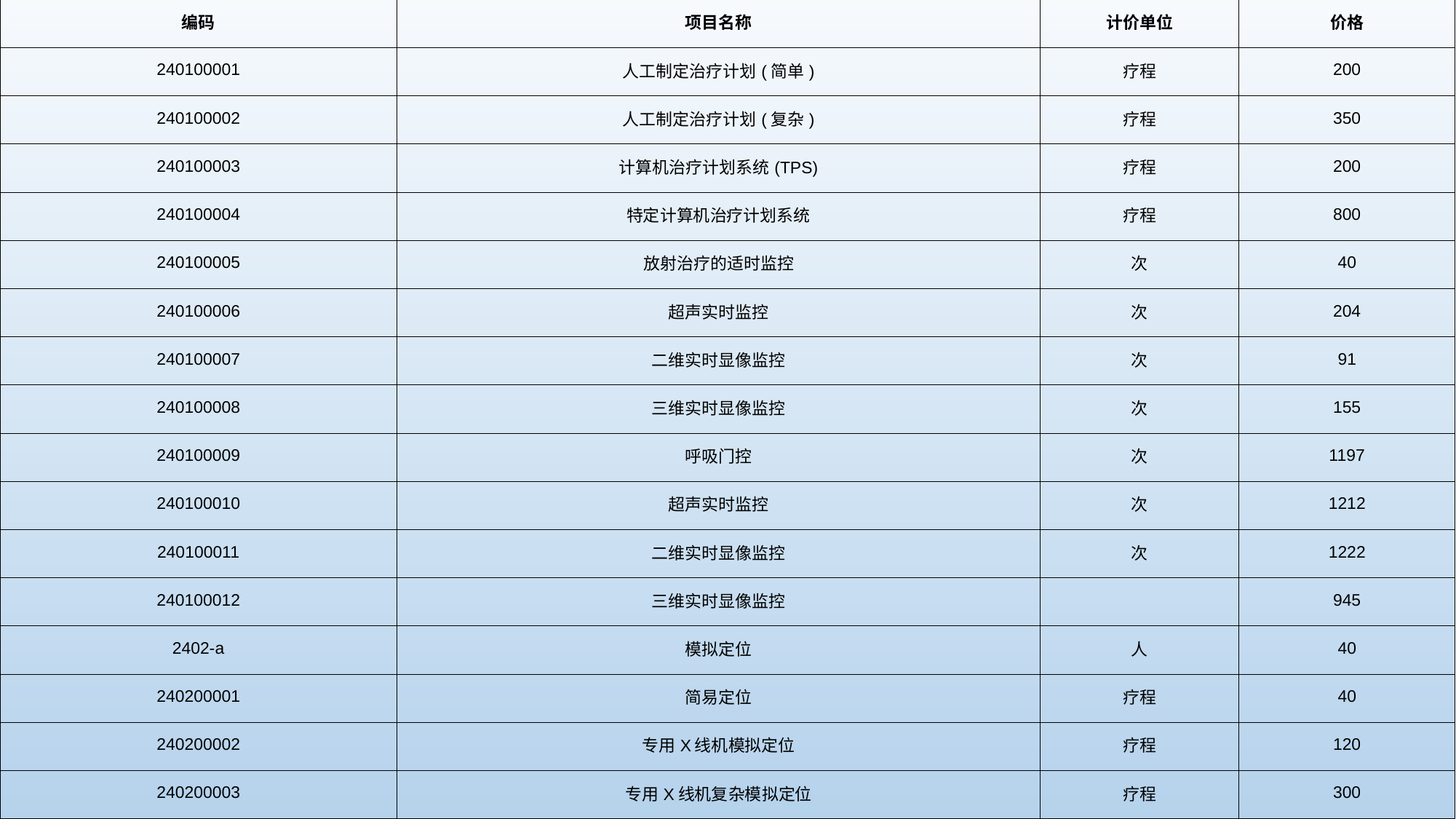

| 编码 | 项目名称 | 计价单位 | 价格 |
| --- | --- | --- | --- |
| 240100001 | 人工制定治疗计划(简单) | 疗程 | 200 |
| 240100002 | 人工制定治疗计划(复杂) | 疗程 | 350 |
| 240100003 | 计算机治疗计划系统(TPS) | 疗程 | 200 |
| 240100004 | 特定计算机治疗计划系统 | 疗程 | 800 |
| 240100005 | 放射治疗的适时监控 | 次 | 40 |
| 240100006 | 超声实时监控 | 次 | 204 |
| 240100007 | 二维实时显像监控 | 次 | 91 |
| 240100008 | 三维实时显像监控 | 次 | 155 |
| 240100009 | 呼吸门控 | 次 | 1197 |
| 240100010 | 超声实时监控 | 次 | 1212 |
| 240100011 | 二维实时显像监控 | 次 | 1222 |
| 240100012 | 三维实时显像监控 |  | 945 |
| 2402-a | 模拟定位 | 人 | 40 |
| 240200001 | 简易定位 | 疗程 | 40 |
| 240200002 | 专用X线机模拟定位 | 疗程 | 120 |
| 240200003 | 专用X线机复杂模拟定位 | 疗程 | 300 |